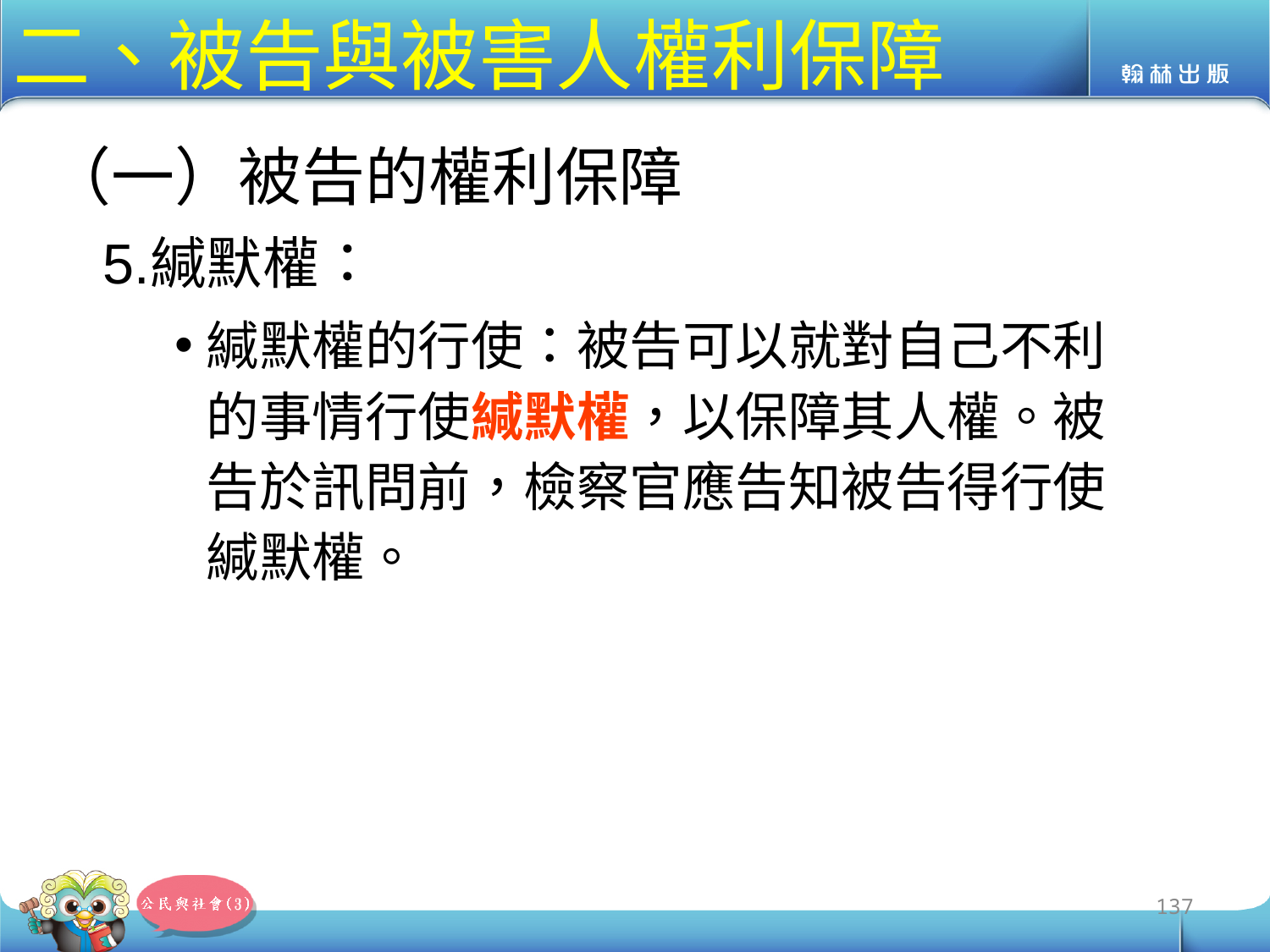

# 二、被告與被害人權利保障
（一）被告的權利保障
緘默權：
緘默權的行使：被告可以就對自己不利的事情行使緘默權，以保障其人權。被告於訊問前，檢察官應告知被告得行使緘默權。
137